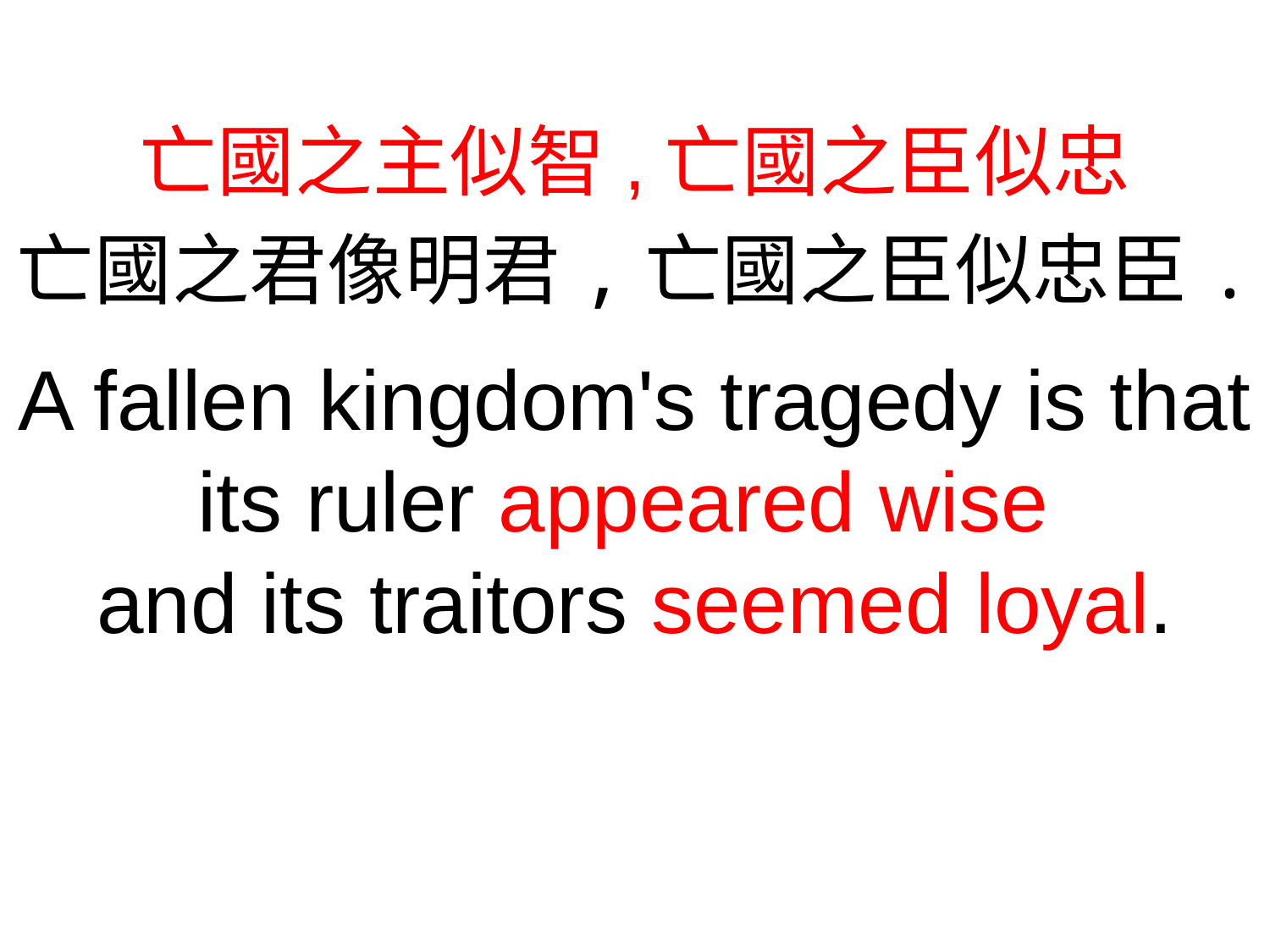

亡國之主似智,亡國之臣似忠
亡國之君像明君,亡國之臣似忠臣.
A fallen kingdom's tragedy is that its ruler appeared wise
and its traitors seemed loyal.